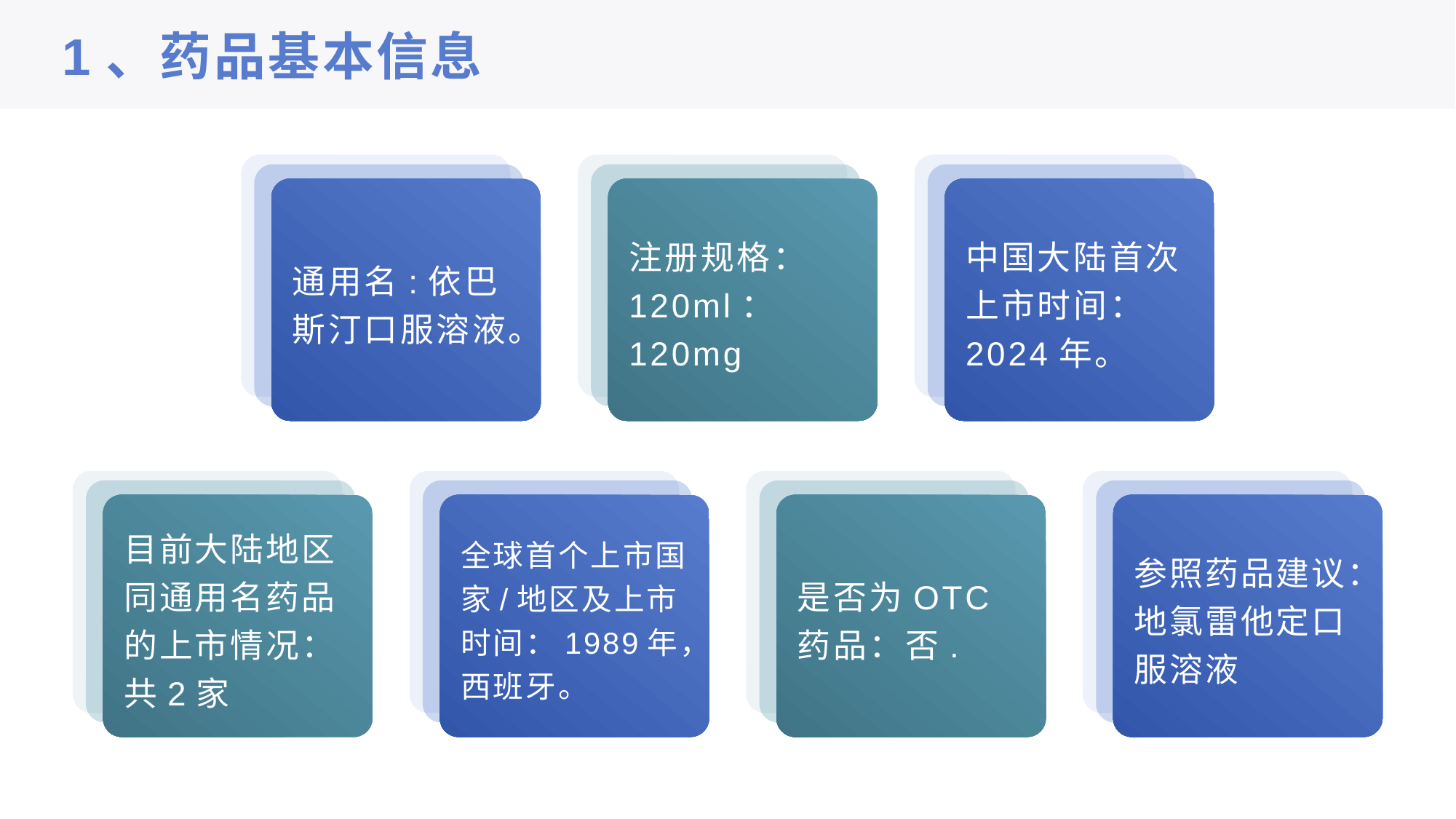

1、药品基本信息

通用名:依巴斯汀口服溶液。
注册规格：120ml：120mg
中国大陆首次上市时间：2024年。

目前大陆地区同通用名药品的上市情况：共2家
全球首个上市国家/地区及上市时间：1989年，西班牙。
是否为OTC药品：否.
参照药品建议：地氯雷他定口服溶液